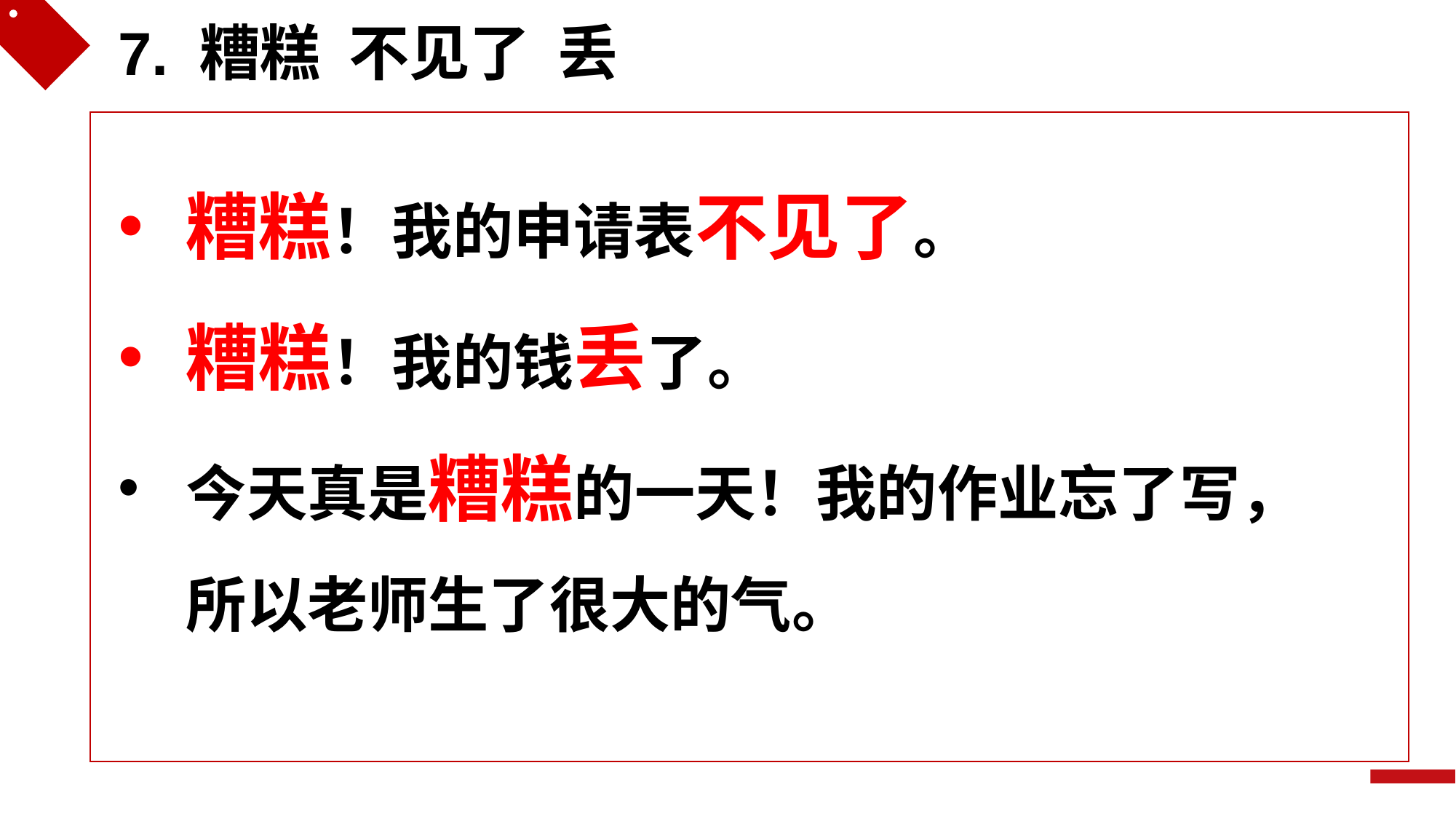

7. 糟糕  不见了  丢

糟糕！我的申请表不见了。
糟糕！我的钱丢了。
今天真是糟糕的一天！我的作业忘了写，所以老师生了很大的气。